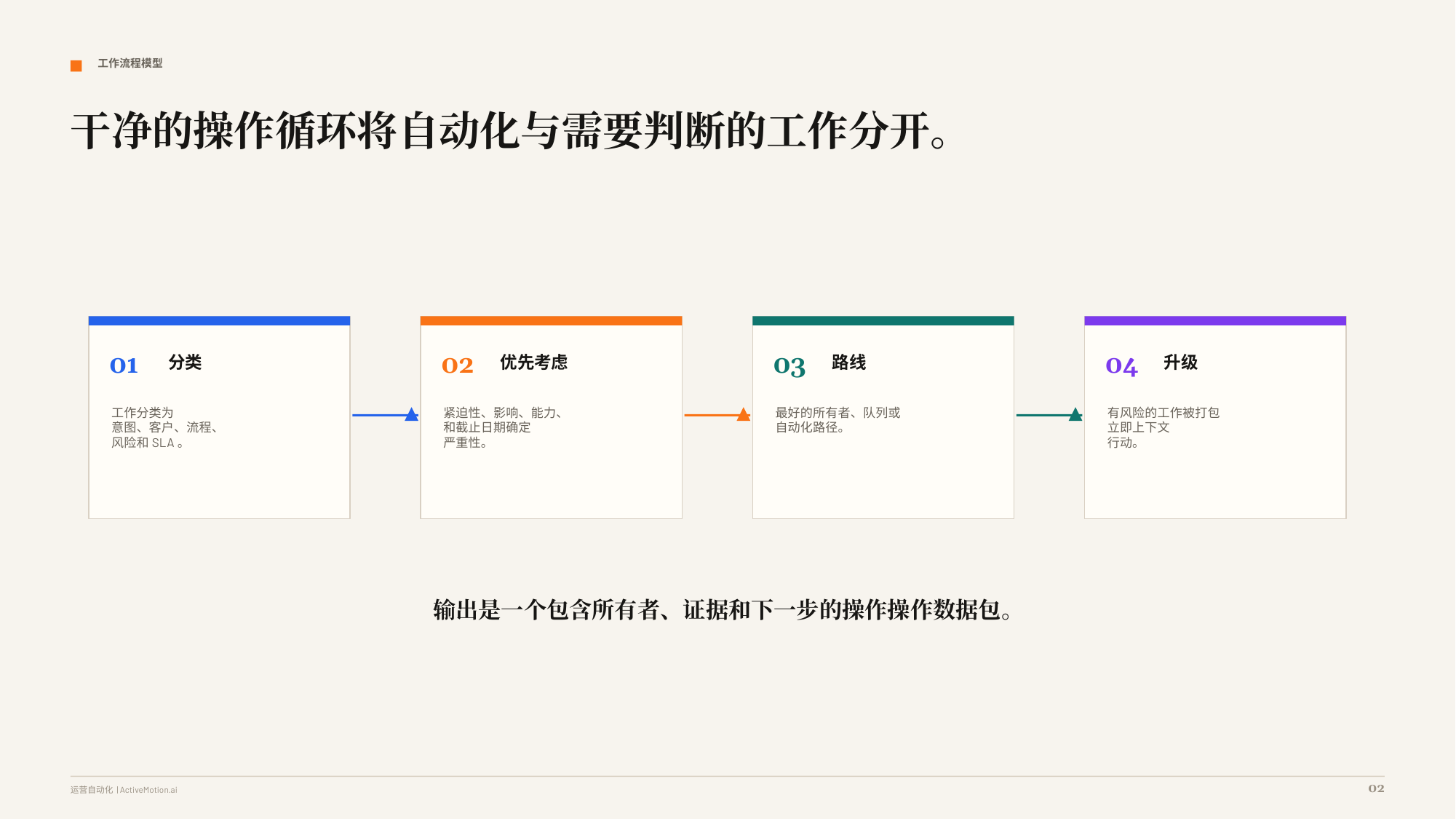

工作流程模型

干净的操作循环将自动化与需要判断的工作分开。

01
02
03
04
分类
优先考虑
路线
升级
工作分类为
意图、客户、流程、
风险和SLA。
紧迫性、影响、能力、
和截止日期确定
严重性。
最好的所有者、队列或
自动化路径。
有风险的工作被打包
立即上下文
行动。

输出是一个包含所有者、证据和下一步的操作操作数据包。

02
运营自动化 | ActiveMotion.ai